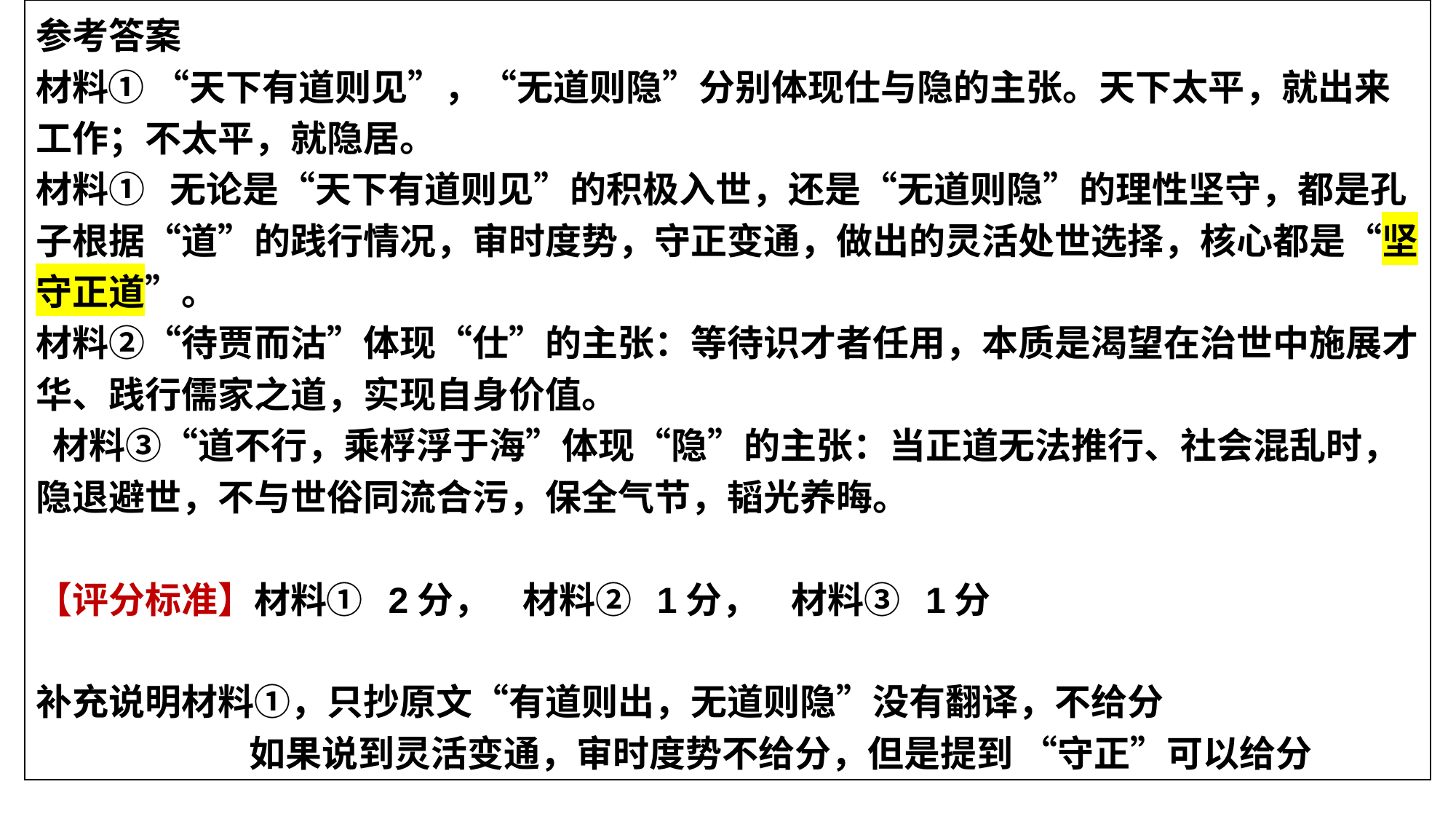

参考答案
材料① “天下有道则见”，“无道则隐”分别体现仕与隐的主张。天下太平，就出来工作；不太平，就隐居。
材料①   无论是“天下有道则见”的积极入世，还是“无道则隐”的理性坚守，都是孔子根据“道”的践行情况，审时度势，守正变通，做出的灵活处世选择，核心都是“坚守正道”。
材料②“待贾而沽”体现“仕”的主张：等待识才者任用，本质是渴望在治世中施展才华、践行儒家之道，实现自身价值。
 材料③“道不行，乘桴浮于海”体现“隐”的主张：当正道无法推行、社会混乱时，隐退避世，不与世俗同流合污，保全气节，韬光养晦。

【评分标准】材料①  2分，    材料②  1分，    材料③  1分

补充说明材料①，只抄原文“有道则出，无道则隐”没有翻译，不给分
                         如果说到灵活变通，审时度势不给分，但是提到 “守正”可以给分